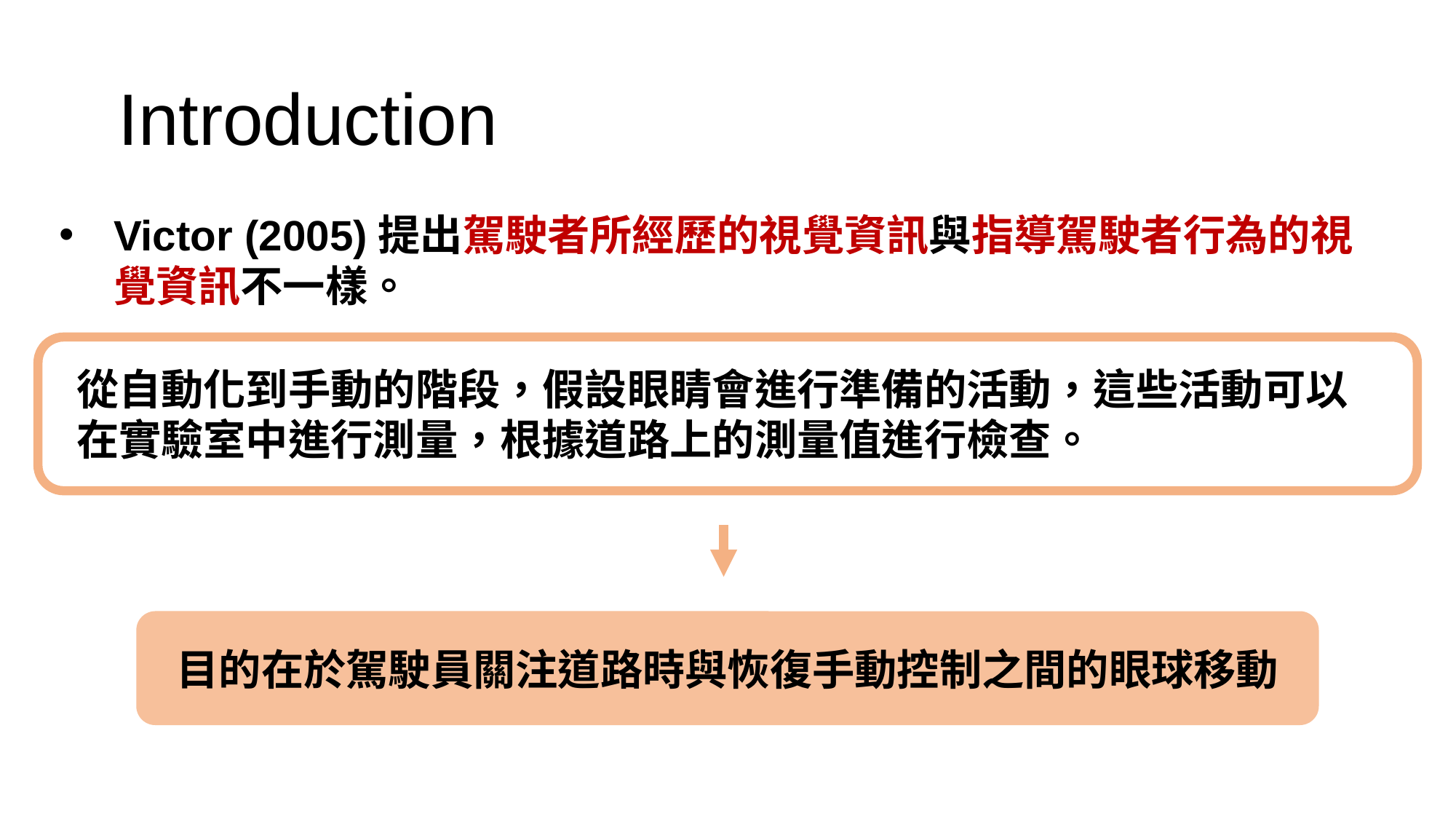

Introduction
Victor (2005)提出駕駛者所經歷的視覺資訊與指導駕駛者行為的視覺資訊不一樣。

從自動化到手動的階段，假設眼睛會進行準備的活動，這些活動可以在實驗室中進行測量，根據道路上的測量值進行檢查。
目的在於駕駛員關注道路時與恢復手動控制之間的眼球移動